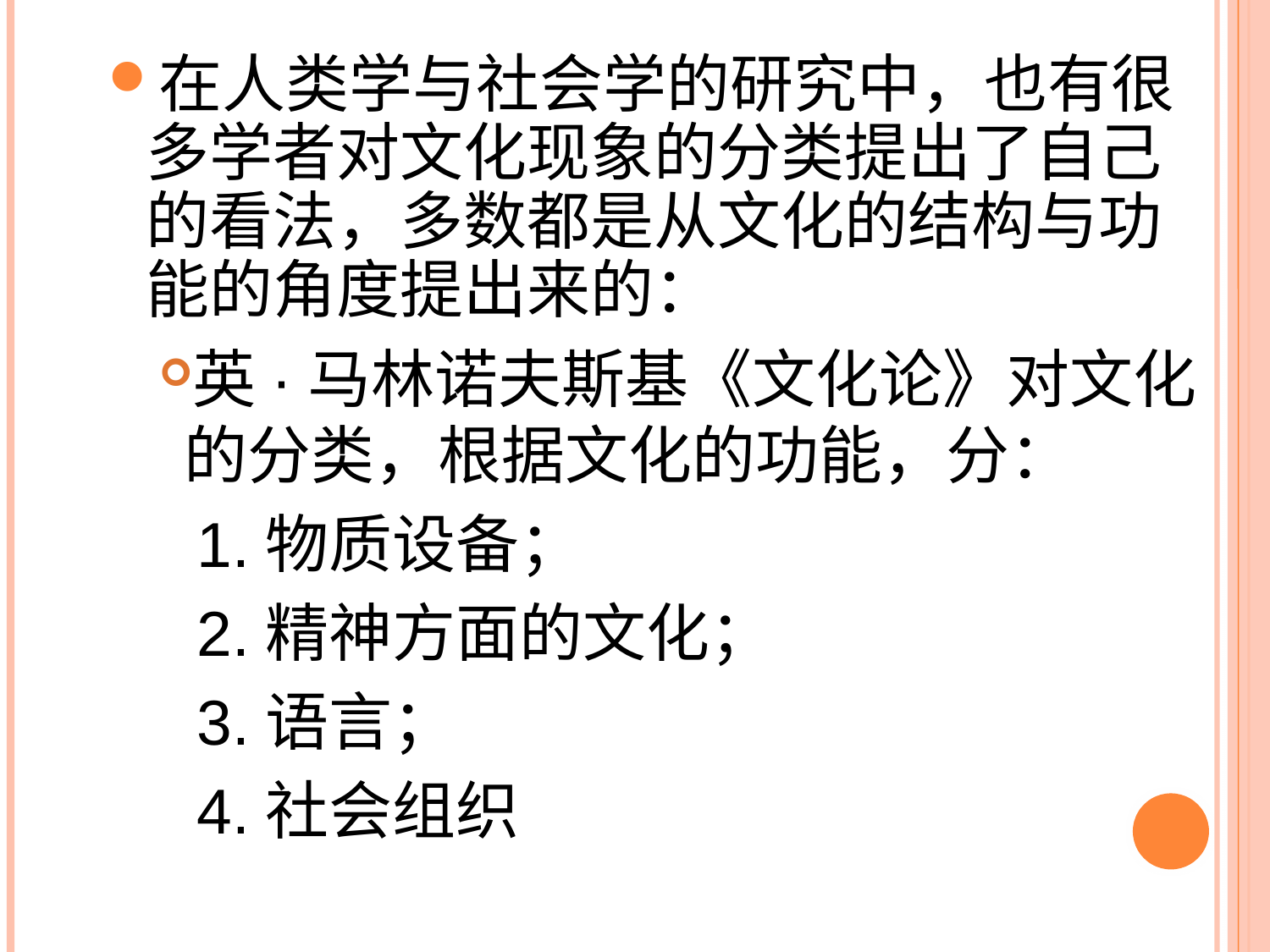

在人类学与社会学的研究中，也有很多学者对文化现象的分类提出了自己的看法，多数都是从文化的结构与功能的角度提出来的：
英·马林诺夫斯基《文化论》对文化的分类，根据文化的功能，分：
1.物质设备；
2.精神方面的文化；
3.语言；
4.社会组织